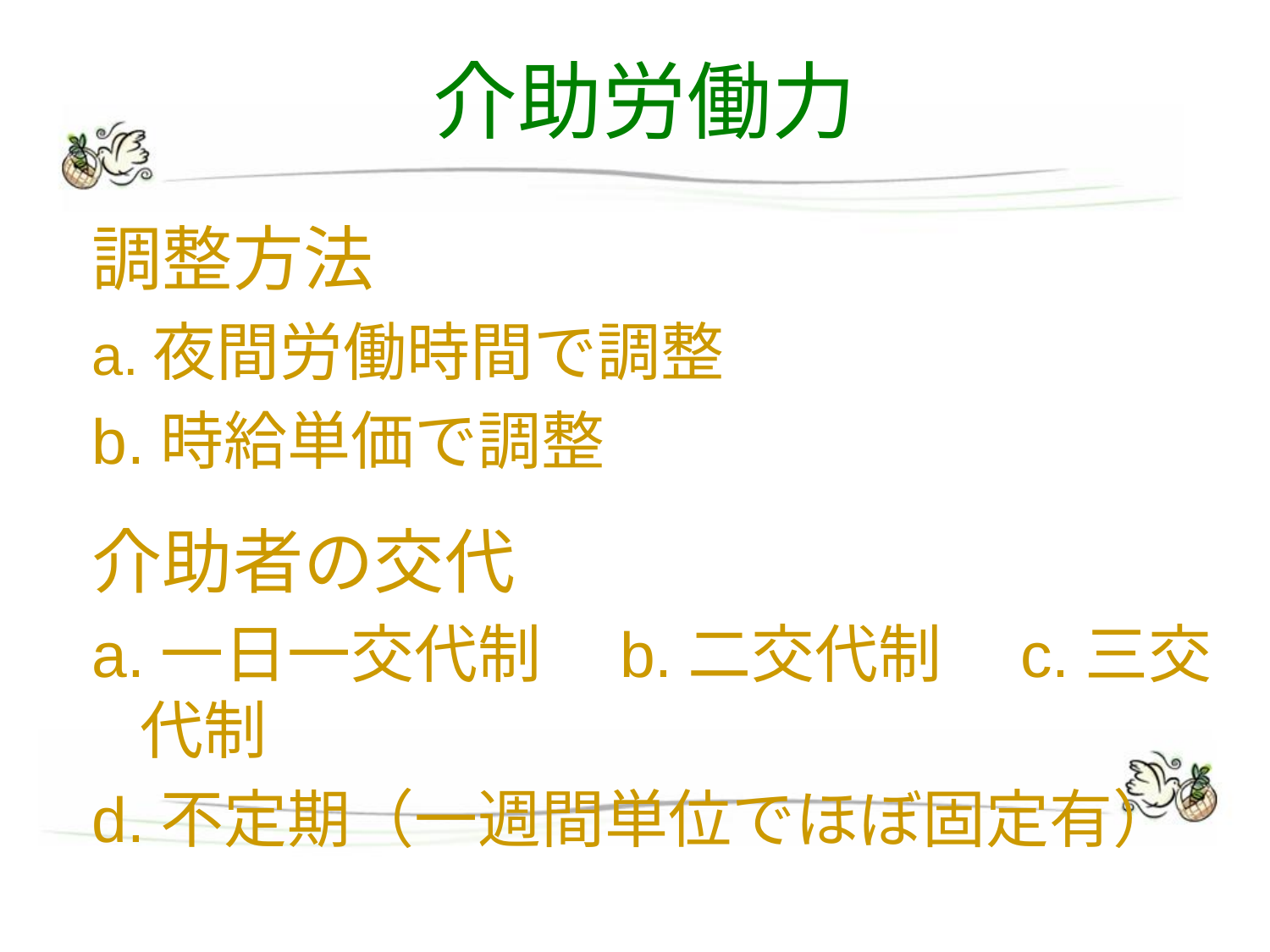

介助労働力
# 調整方法
a.夜間労働時間で調整
b.時給単価で調整

介助者の交代
a.一日一交代制　b.二交代制　c.三交代制
d.不定期（一週間単位でほぼ固定有）